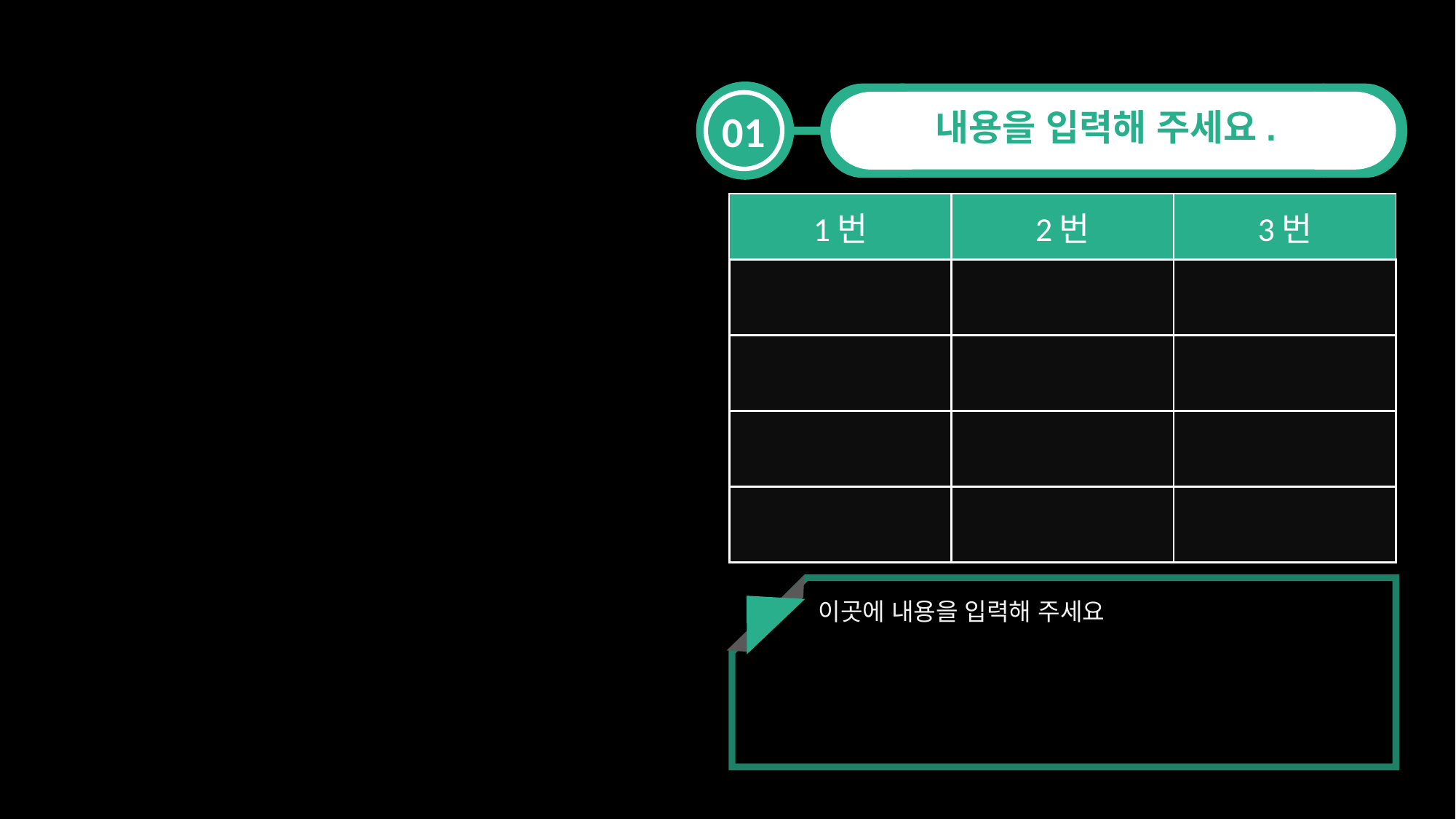

01
내용을 입력해 주세요.

| 1번 | 2번 | 3번 |
| --- | --- | --- |
|  |  |  |
|  |  |  |
|  |  |  |
|  |  |  |

이곳에 내용을 입력해 주세요